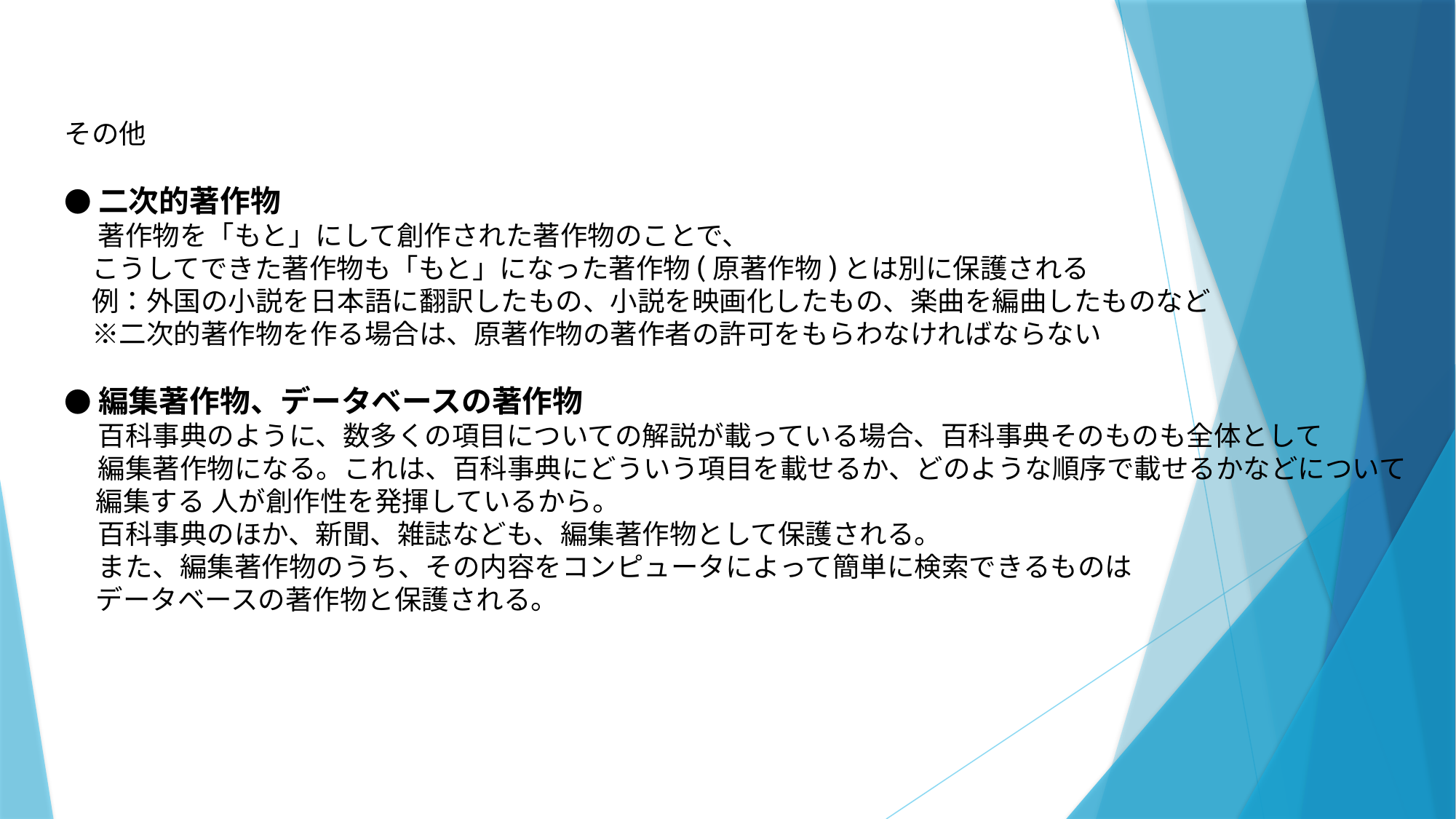

その他

●二次的著作物
　 著作物を「もと」にして創作された著作物のことで、
　こうしてできた著作物も「もと」になった著作物(原著作物)とは別に保護される
　例：外国の小説を日本語に翻訳したもの、小説を映画化したもの、楽曲を編曲したものなど
　※二次的著作物を作る場合は、原著作物の著作者の許可をもらわなければならない

●編集著作物、データベースの著作物
　 百科事典のように、数多くの項目についての解説が載っている場合、百科事典そのものも全体として
　 編集著作物になる。これは、百科事典にどういう項目を載せるか、どのような順序で載せるかなどについて
    編集する 人が創作性を発揮しているから。
　 百科事典のほか、新聞、雑誌なども、編集著作物として保護される。
　 また、編集著作物のうち、その内容をコンピュータによって簡単に検索できるものは
    データベースの著作物と保護される。